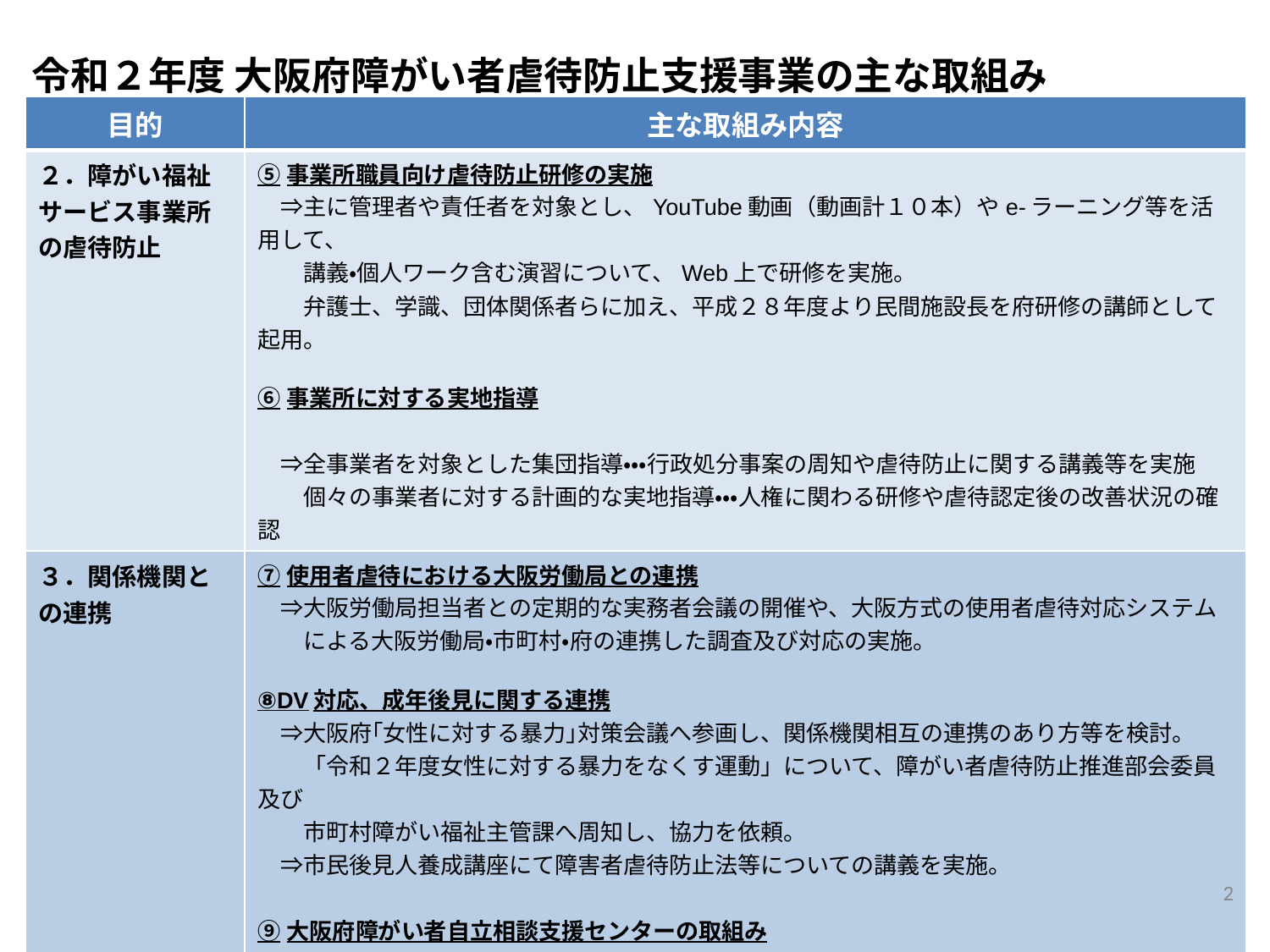

令和２年度 大阪府障がい者虐待防止支援事業の主な取組み
| 目的 | 主な取組み内容 |
| --- | --- |
| ２．障がい福祉サービス事業所の虐待防止 | ⑤事業所職員向け虐待防止研修の実施 　⇒主に管理者や責任者を対象とし、YouTube動画（動画計１０本）やe-ラーニング等を活用して、 　　講義・個人ワーク含む演習について、Web上で研修を実施。 　　弁護士、学識、団体関係者らに加え、平成２８年度より民間施設長を府研修の講師として起用。 ⑥事業所に対する実地指導　　　　　　　　　　　　　　　　　　　　　　　　　　　　　　　　　　　　　　　　　　 　⇒全事業者を対象とした集団指導・・・行政処分事案の周知や虐待防止に関する講義等を実施 　　個々の事業者に対する計画的な実地指導・・・人権に関わる研修や虐待認定後の改善状況の確認 |
| ３．関係機関との連携 | ⑦使用者虐待における大阪労働局との連携 　⇒大阪労働局担当者との定期的な実務者会議の開催や、大阪方式の使用者虐待対応システム 　　による大阪労働局・市町村・府の連携した調査及び対応の実施。 ⑧DV対応、成年後見に関する連携 　⇒大阪府｢女性に対する暴力｣対策会議へ参画し、関係機関相互の連携のあり方等を検討。 　　「令和２年度女性に対する暴力をなくす運動」について、障がい者虐待防止推進部会委員及び 　　市町村障がい福祉主管課へ周知し、協力を依頼。 　⇒市民後見人養成講座にて障害者虐待防止法等についての講義を実施。 　 ⑨大阪府障がい者自立相談支援センターの取組み 　⇒センターが主催する市町村障がい福祉担当新任職員向けの研修において、障がい者手帳申請等 　　の窓口対応の場面での気づきにつながるよう、障がい者虐待に関する講義を実施。（令和２年度は 　　資料提供のみ） |
2